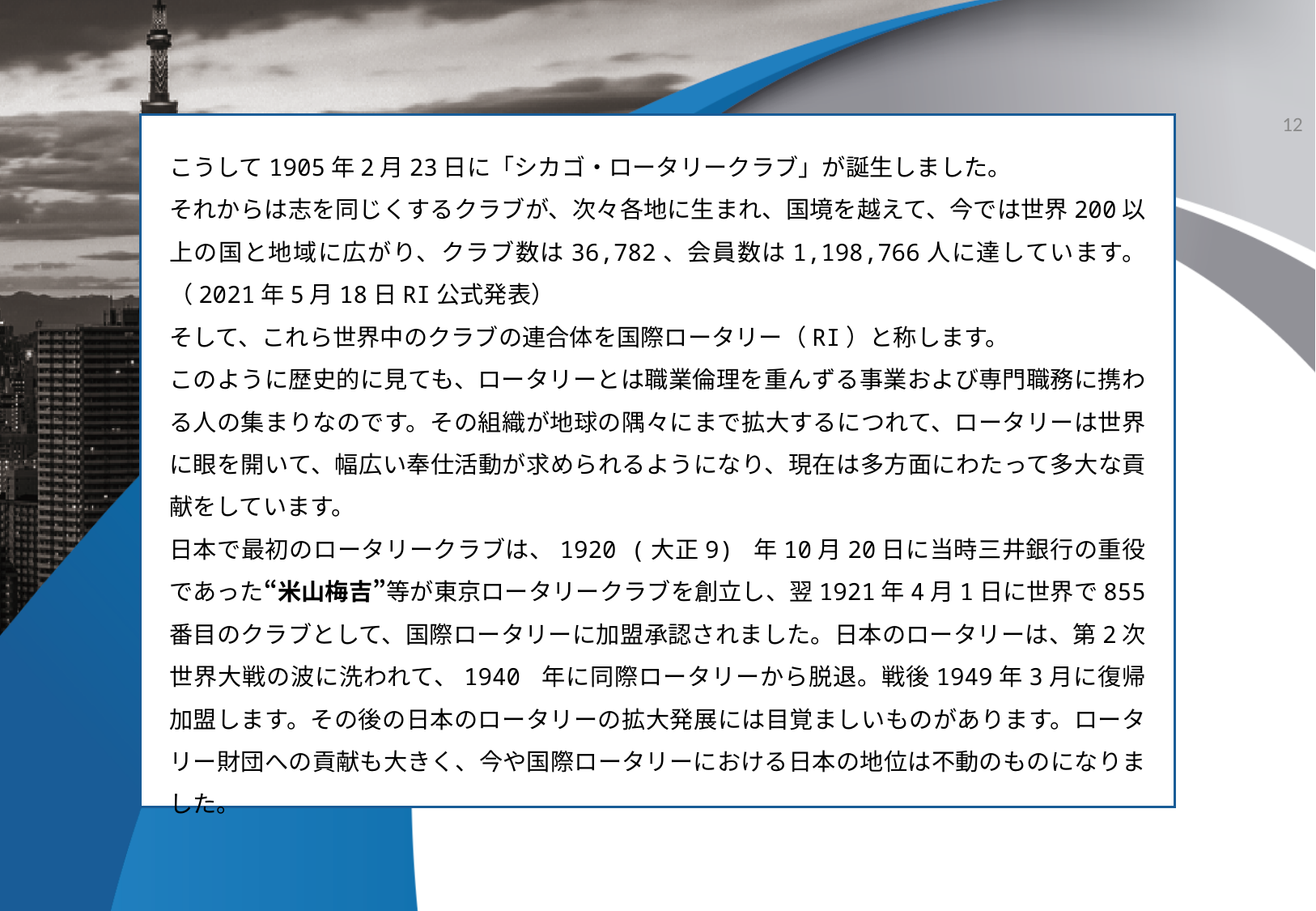

12
こうして1905年2月23日に「シカゴ・ロータリークラブ」が誕生しました。
それからは志を同じくするクラブが、次々各地に生まれ、国境を越えて、今では世界200以上の国と地域に広がり、クラブ数は36,782、会員数は1,198,766人に達しています。（2021年5月18日RI公式発表）
そして、これら世界中のクラブの連合体を国際ロータリー（RI）と称します。
このように歴史的に見ても、ロータリーとは職業倫理を重んずる事業および専門職務に携わる人の集まりなのです。その組織が地球の隅々にまで拡大するにつれて、ロータリーは世界に眼を開いて、幅広い奉仕活動が求められるようになり、現在は多方面にわたって多大な貢献をしています。
日本で最初のロータリークラブは、1920 (大正9) 年10月20日に当時三井銀行の重役であった“米山梅吉”等が東京ロータリークラブを創立し、翌1921年4月1日に世界で855 番目のクラブとして、国際ロータリーに加盟承認されました。日本のロータリーは、第2次世界大戦の波に洗われて、1940 年に同際ロータリーから脱退。戦後1949年3月に復帰加盟します。その後の日本のロータリーの拡大発展には目覚ましいものがあります。ロータリー財団への貢献も大きく、今や国際ロータリーにおける日本の地位は不動のものになりました。